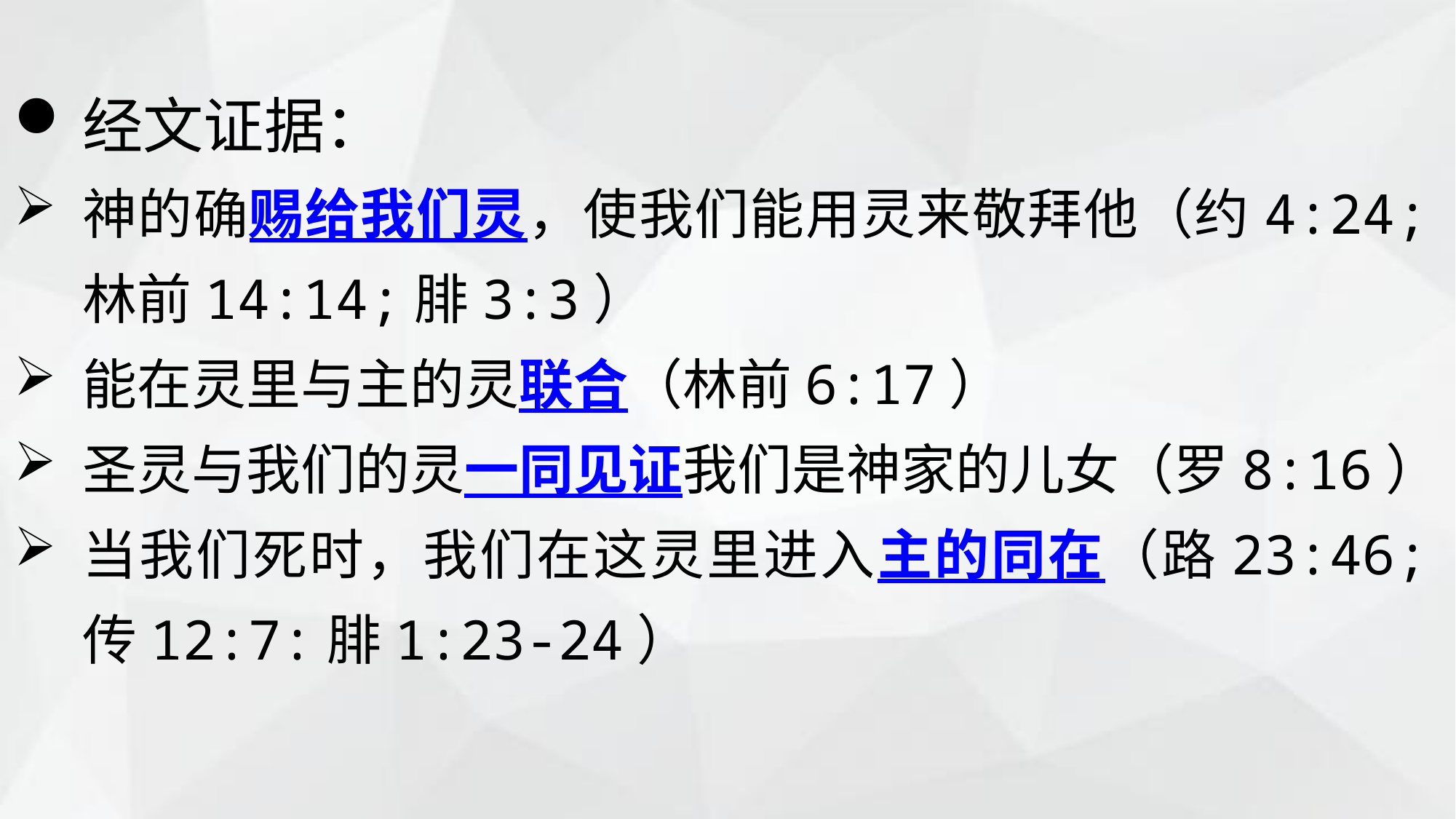

经文证据：
神的确赐给我们灵，使我们能用灵来敬拜他（约4:24;林前14:14;腓3:3）
能在灵里与主的灵联合（林前6:17）
圣灵与我们的灵一同见证我们是神家的儿女（罗8:16）
当我们死时，我们在这灵里进入主的同在（路23:46;传12:7:腓1:23-24）

12